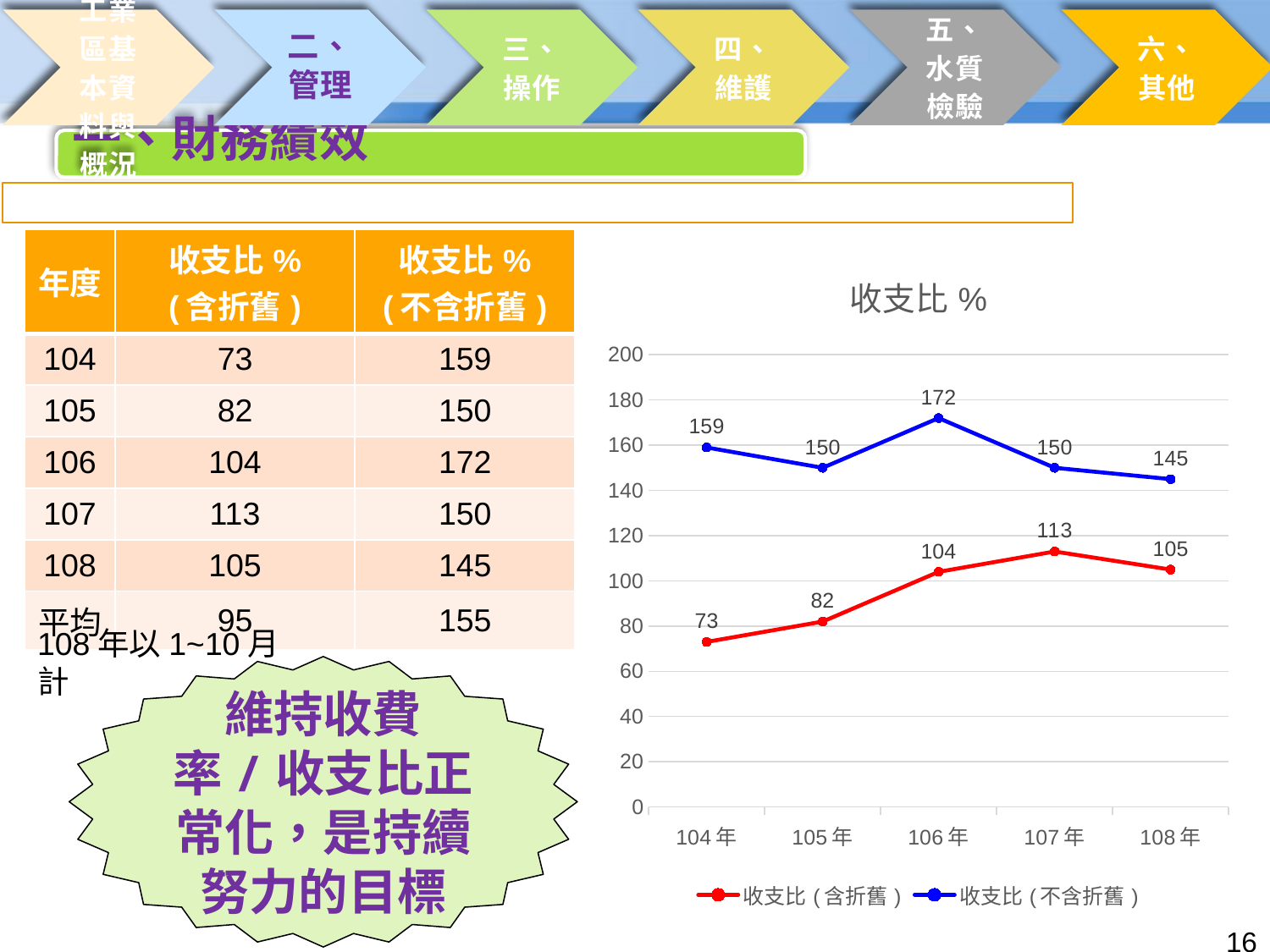

二、管理
三、操作
四、維護
五、水質檢驗
六、其他
一、財務績效
| 年度 | 收支比% (含折舊) | 收支比% (不含折舊) |
| --- | --- | --- |
| 104 | 73 | 159 |
| 105 | 82 | 150 |
| 106 | 104 | 172 |
| 107 | 113 | 150 |
| 108 | 105 | 145 |
| 平均 | 95 | 155 |

### Chart: 收支比%

| Category | 收支比(含折舊) | 收支比(不含折舊) |
|---|---|---|
| 104年 | 73.0 | 159.0 |
| 105年 | 82.0 | 150.0 |
| 106年 | 104.0 | 172.0 |
| 107年 | 113.0 | 150.0 |
| 108年 | 105.0 | 145.0 |
108年以1~10月計
維持收費率/收支比正常化，是持續努力的目標